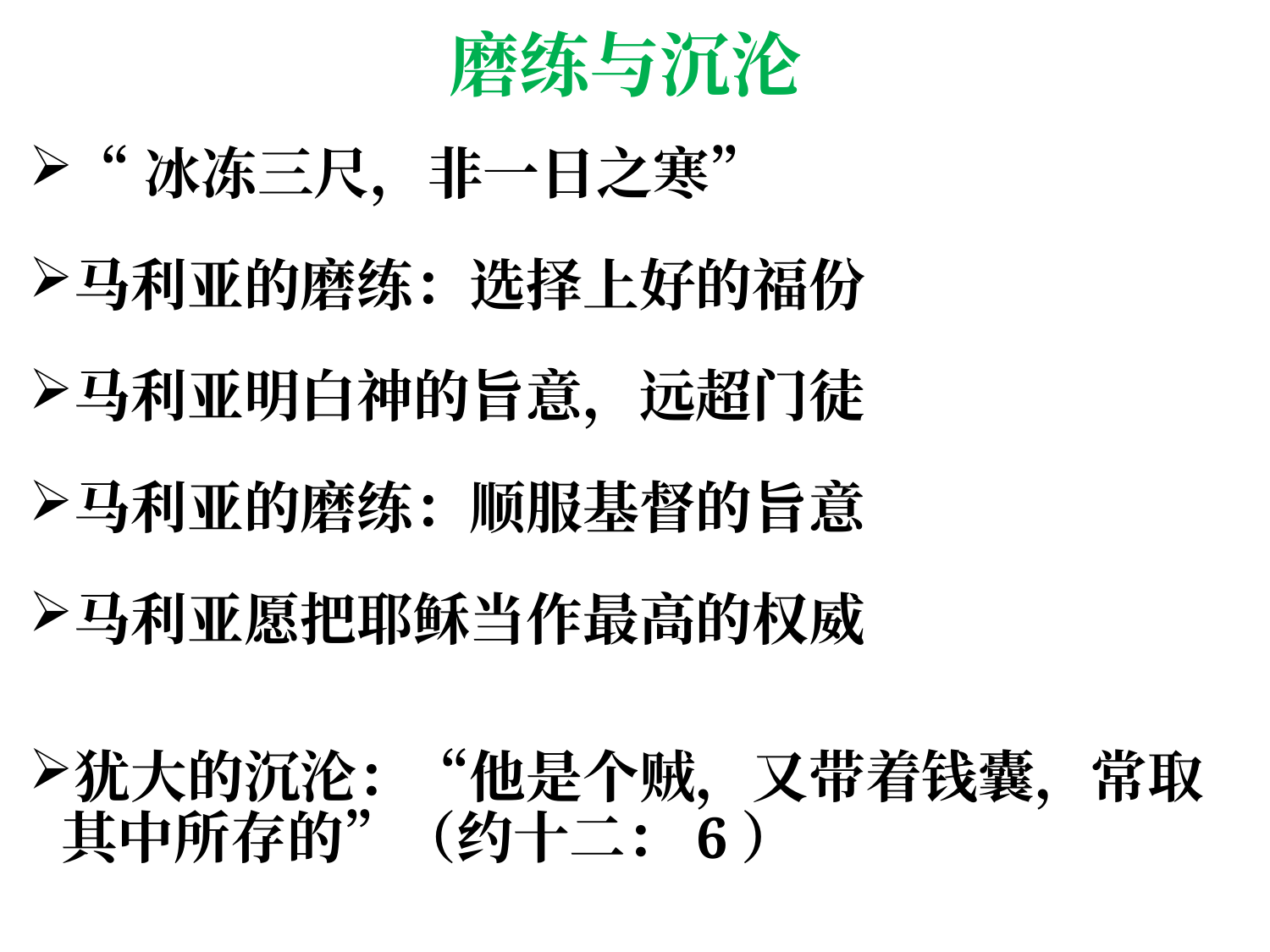

磨练与沉沦
“冰冻三尺，非一日之寒”

马利亚的磨练：选择上好的福份

马利亚明白神的旨意，远超门徒

马利亚的磨练：顺服基督的旨意

马利亚愿把耶稣当作最高的权威

犹大的沉沦：“他是个贼，又带着钱囊，常取其中所存的”（约十二：6）